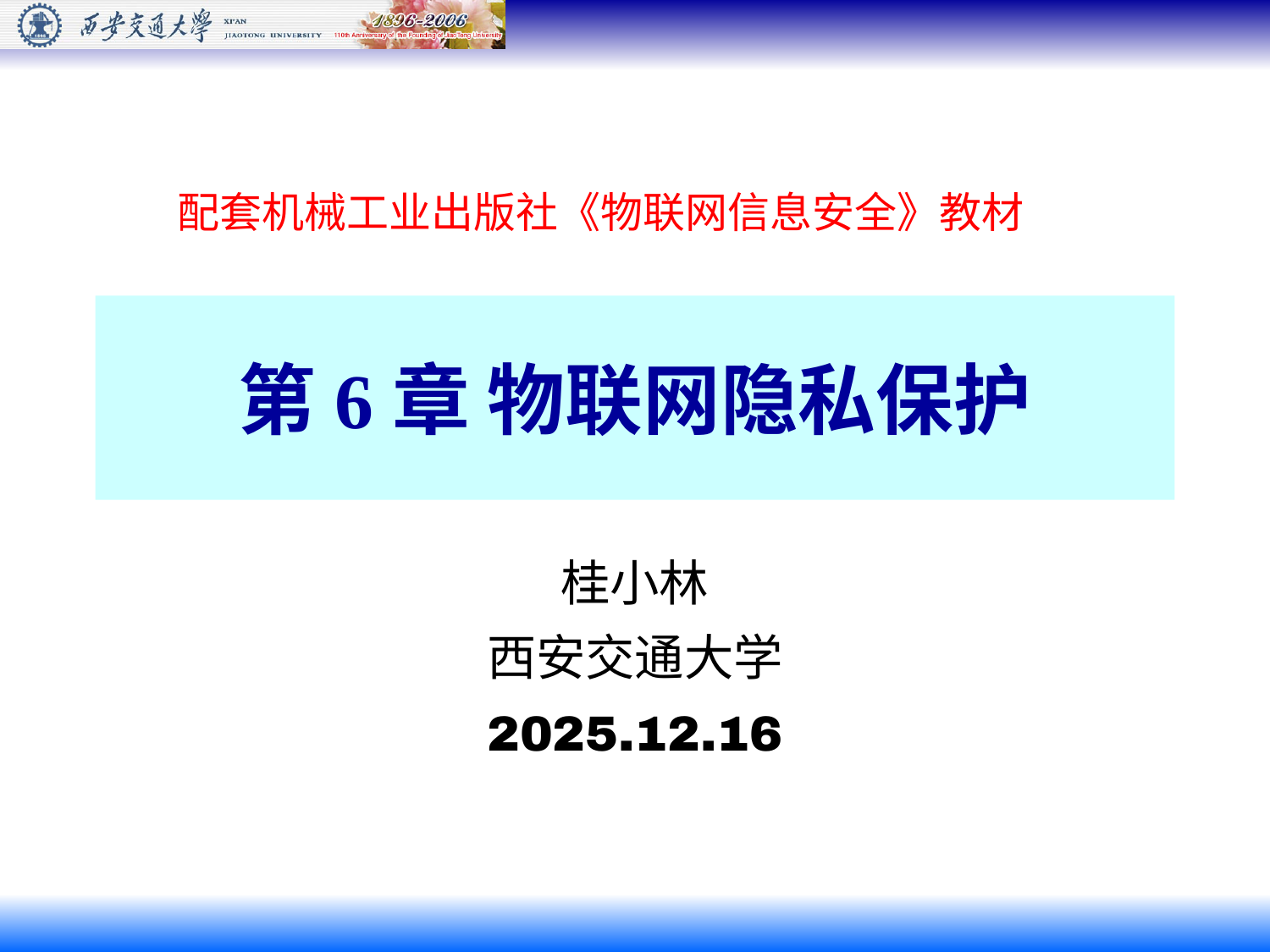

配套机械工业出版社《物联网信息安全》教材
第6章 物联网隐私保护
桂小林
西安交通大学
2025.12.16